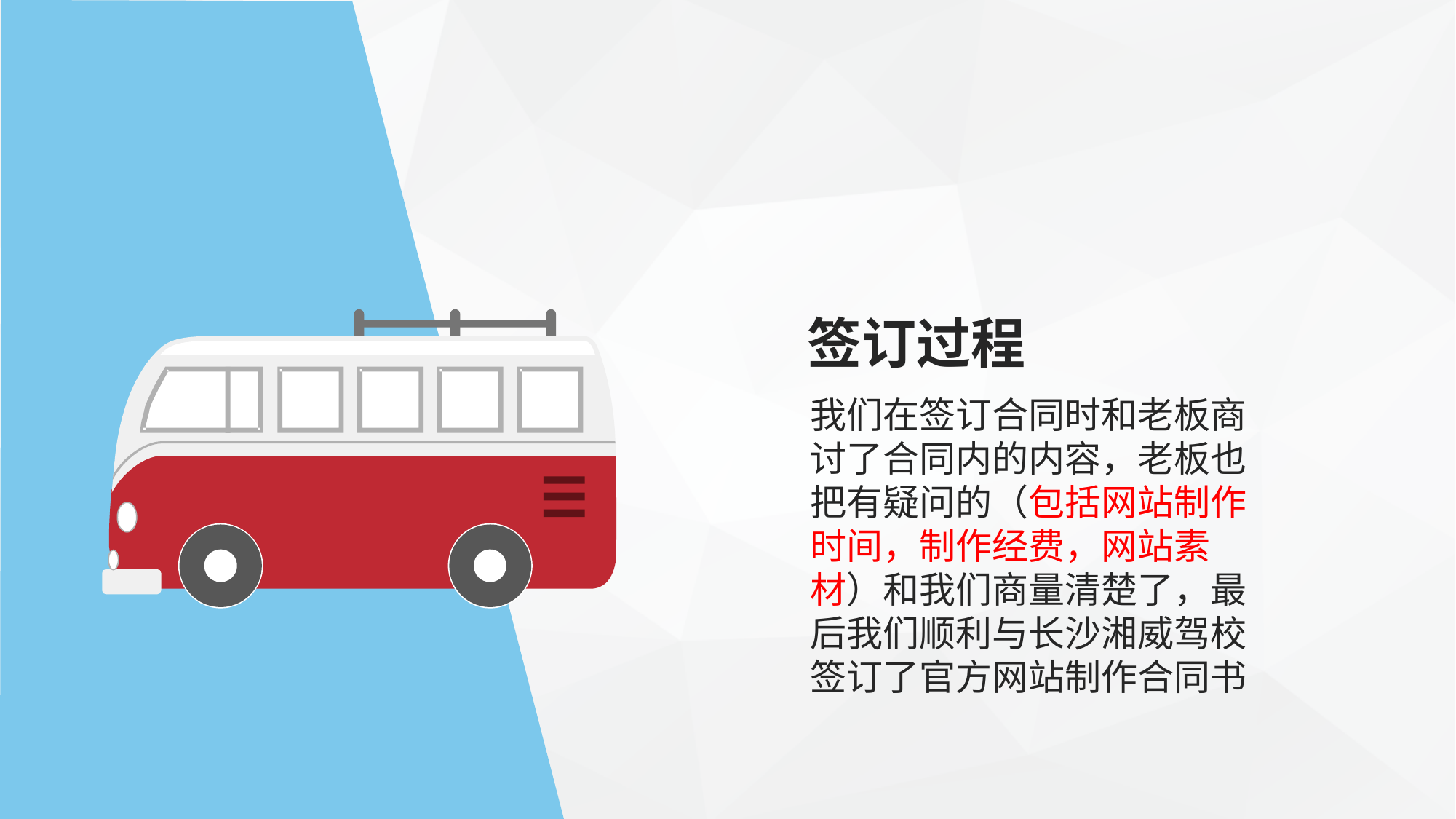

签订过程

我们在签订合同时和老板商讨了合同内的内容，老板也把有疑问的（包括网站制作时间，制作经费，网站素材）和我们商量清楚了，最后我们顺利与长沙湘威驾校签订了官方网站制作合同书